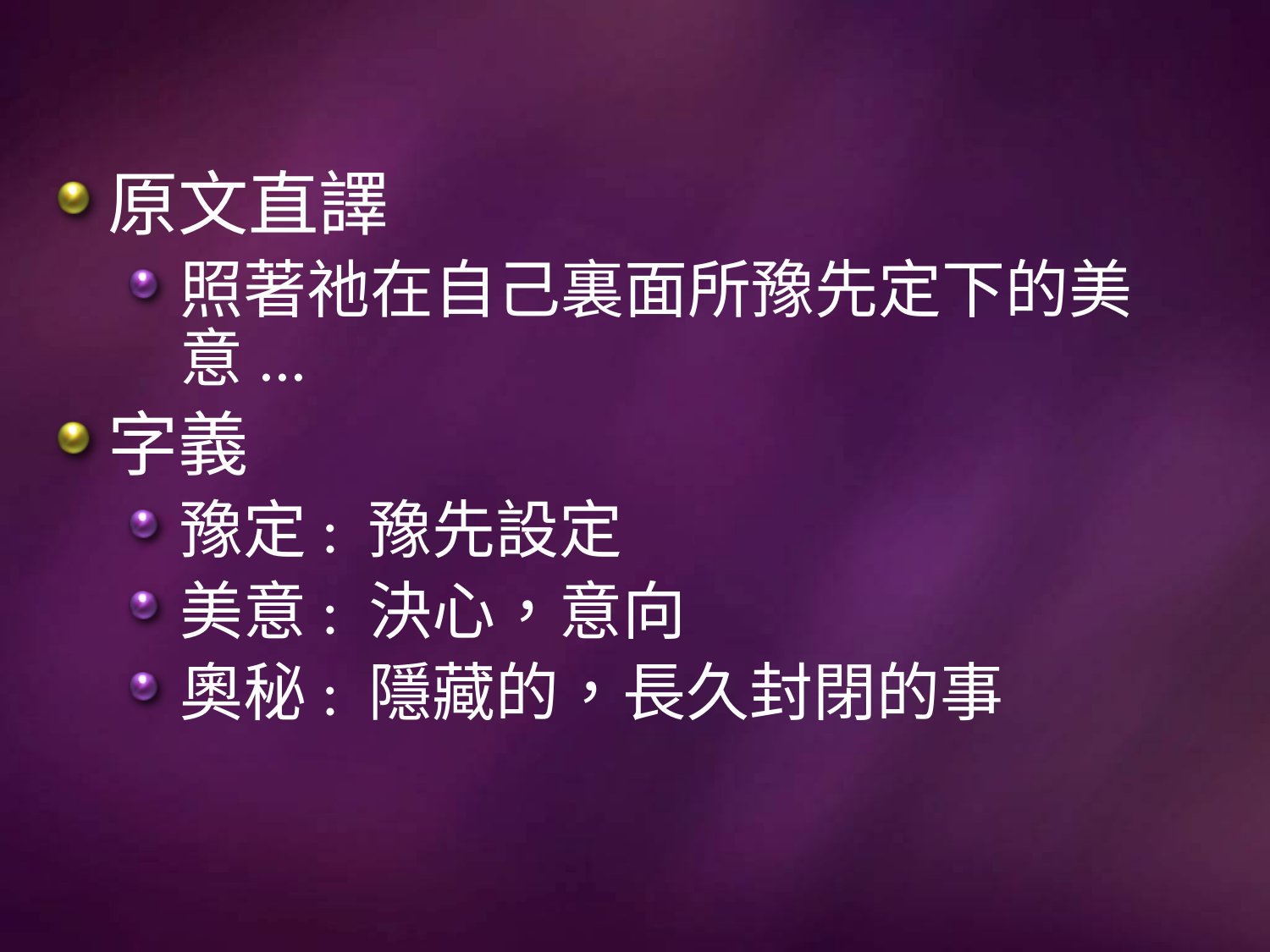

原文直譯
照著祂在自己裏面所豫先定下的美意...
字義
豫定: 豫先設定
美意: 決心，意向
奧秘: 隱藏的，長久封閉的事